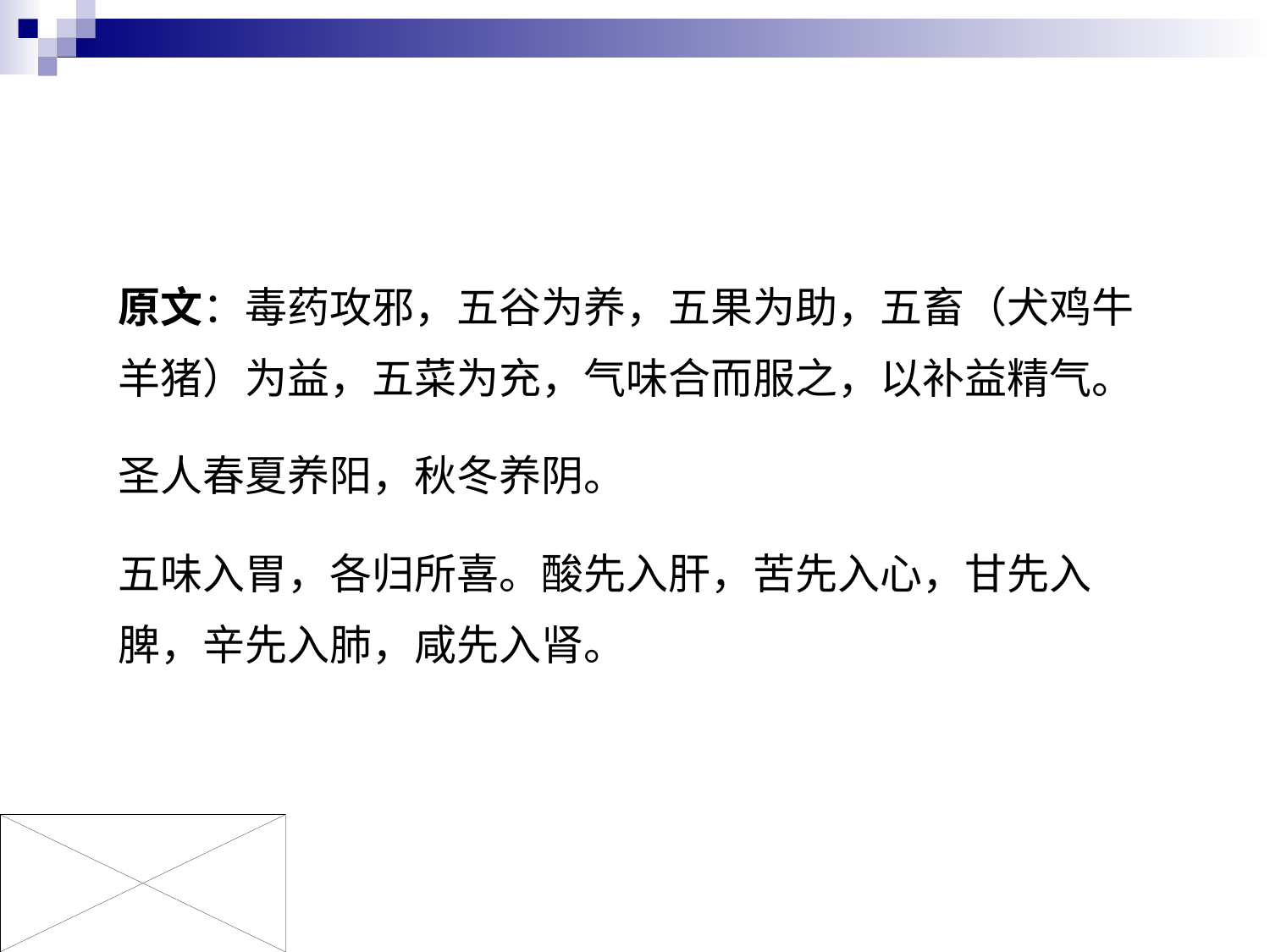

原文：毒药攻邪，五谷为养，五果为助，五畜（犬鸡牛羊猪）为益，五菜为充，气味合而服之，以补益精气。
圣人春夏养阳，秋冬养阴。
五味入胃，各归所喜。酸先入肝，苦先入心，甘先入脾，辛先入肺，咸先入肾。